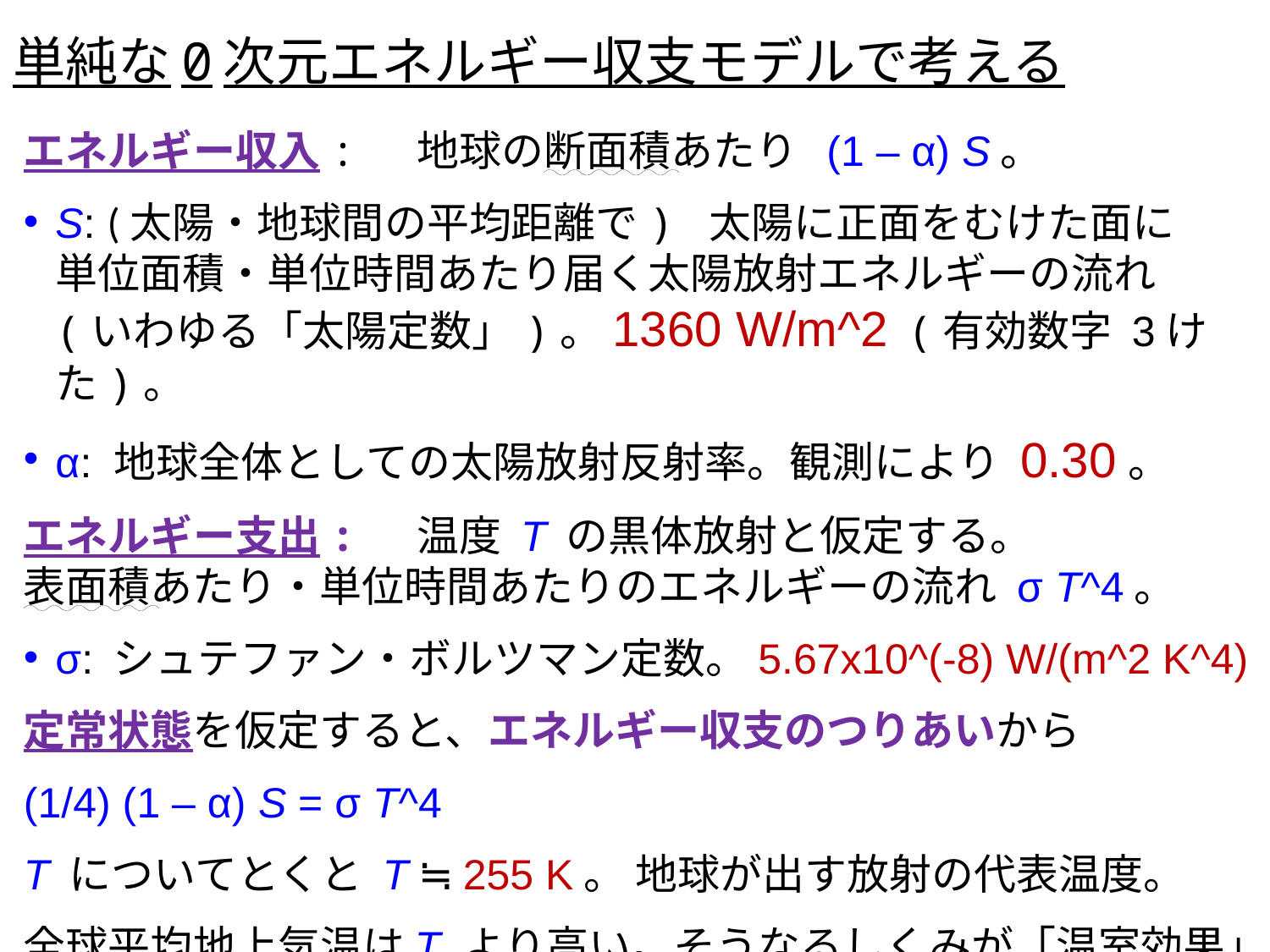

# 単純な0次元エネルギー収支モデルで考える
エネルギー収入:  地球の断面積あたり  (1 – α) S。
S: (太陽・地球間の平均距離で) 太陽に正面をむけた面に
単位面積・単位時間あたり届く太陽放射エネルギーの流れ
(いわゆる「太陽定数」)。1360 W/m^2  (有効数字 3けた)。
α: 地球全体としての太陽放射反射率。観測により 0.30。
エネルギー支出:  温度 T の黒体放射と仮定する。
表面積あたり・単位時間あたりのエネルギーの流れ σ T^4。
σ: シュテファン・ボルツマン定数。5.67x10^(-8) W/(m^2 K^4)
定常状態を仮定すると、エネルギー収支のつりあいから
(1/4) (1 – α) S = σ T^4
T についてとくと T ≒ 255 K。 地球が出す放射の代表温度。
全球平均地上気温はT より高い。そうなるしくみが「温室効果」